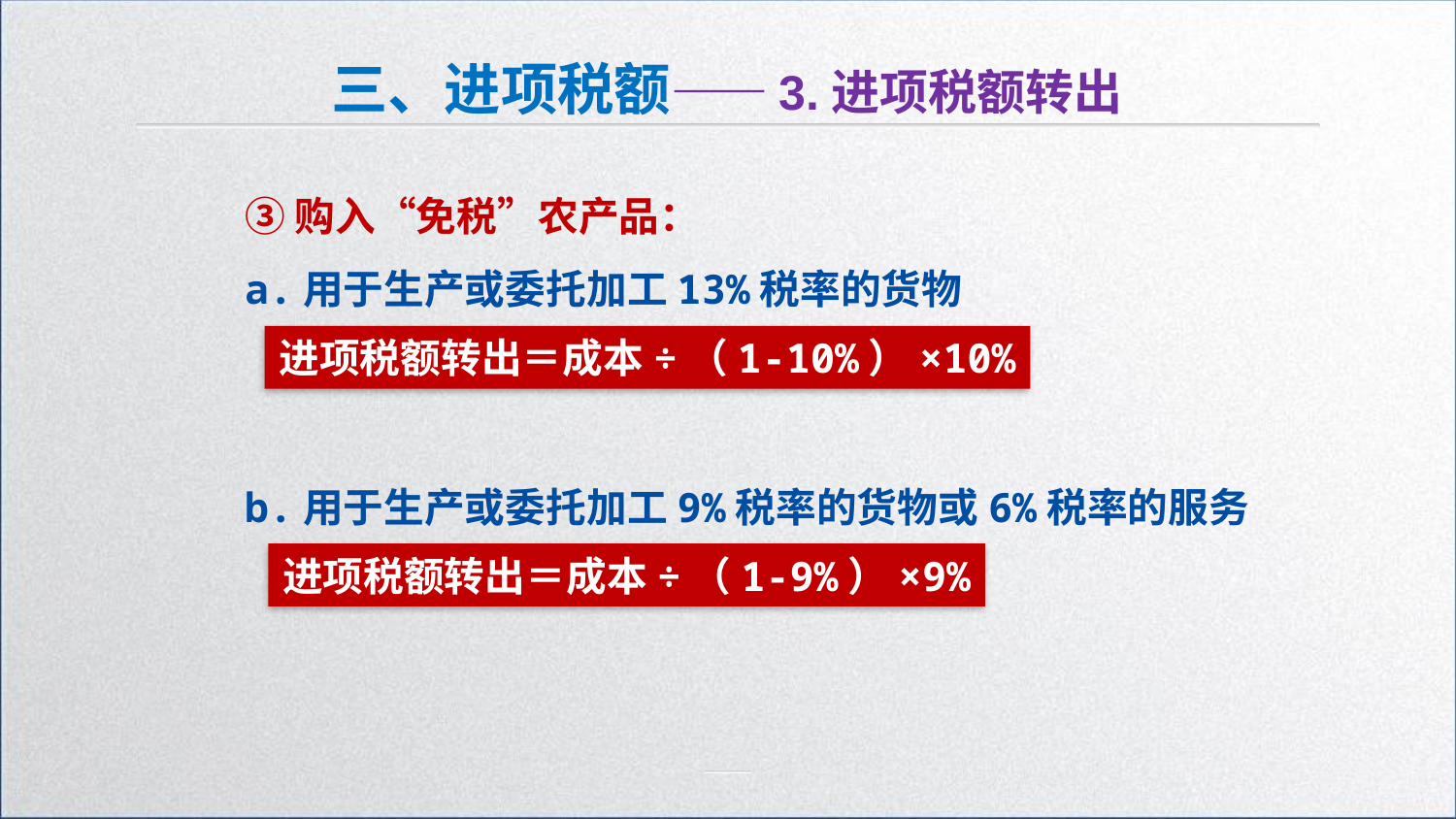

三、进项税额——3.进项税额转出
③购入“免税”农产品：
a.用于生产或委托加工13%税率的货物

b.用于生产或委托加工9%税率的货物或6%税率的服务
进项税额转出＝成本÷（1-10%）×10%
进项税额转出＝成本÷（1-9%）×9%